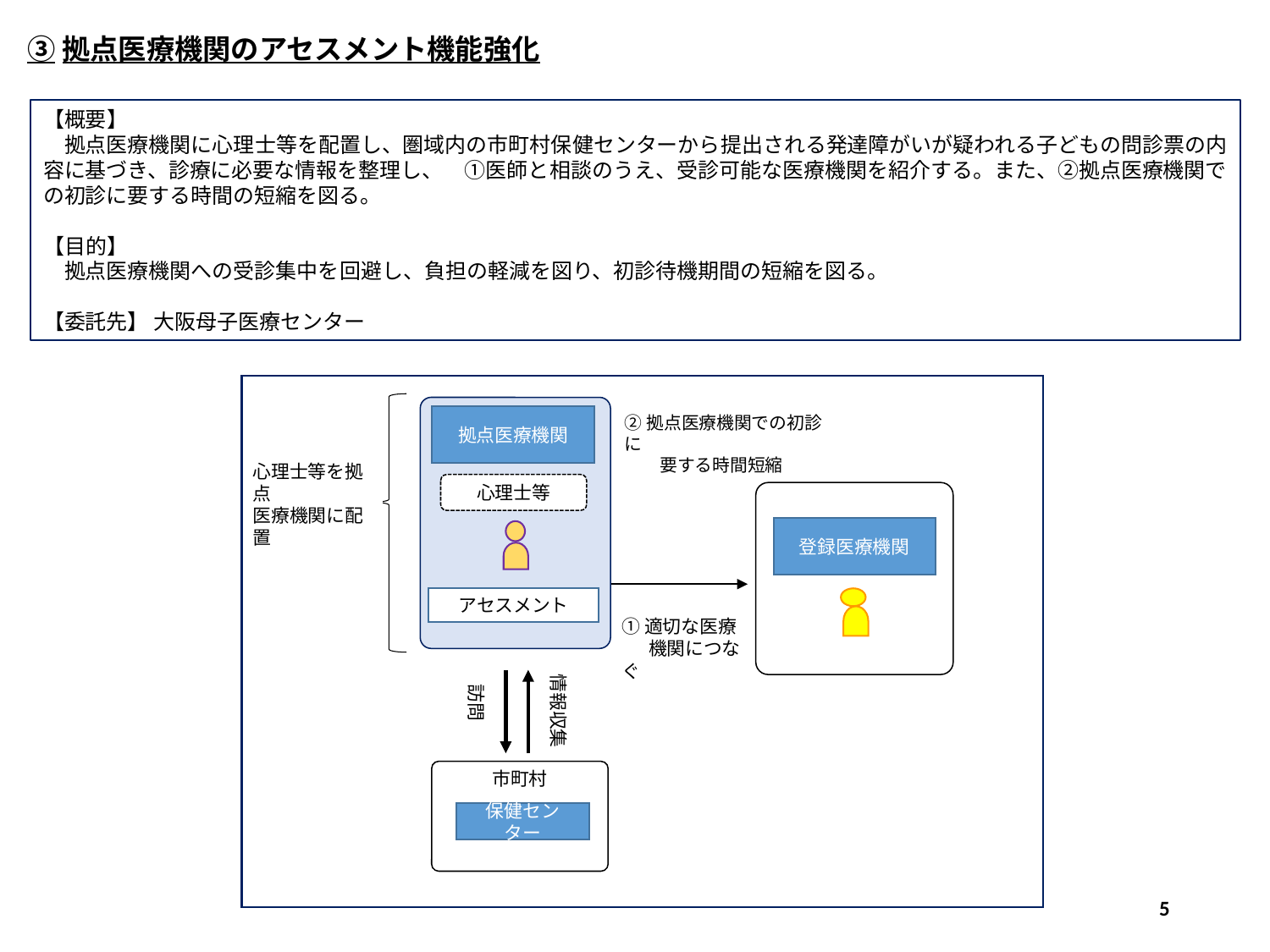

③拠点医療機関のアセスメント機能強化
【概要】
　拠点医療機関に心理士等を配置し、圏域内の市町村保健センターから提出される発達障がいが疑われる子どもの問診票の内容に基づき、診療に必要な情報を整理し、　①医師と相談のうえ、受診可能な医療機関を紹介する。また、②拠点医療機関での初診に要する時間の短縮を図る。

【目的】
　拠点医療機関への受診集中を回避し、負担の軽減を図り、初診待機期間の短縮を図る。

【委託先】 大阪母子医療センター

拠点医療機関
心理士等を拠点
医療機関に配置
心理士等

登録医療機関

アセスメント
①適切な医療
 　機関につなぐ
情報収集
訪問
市町村

②拠点医療機関での初診に
　　要する時間短縮

保健センター
5